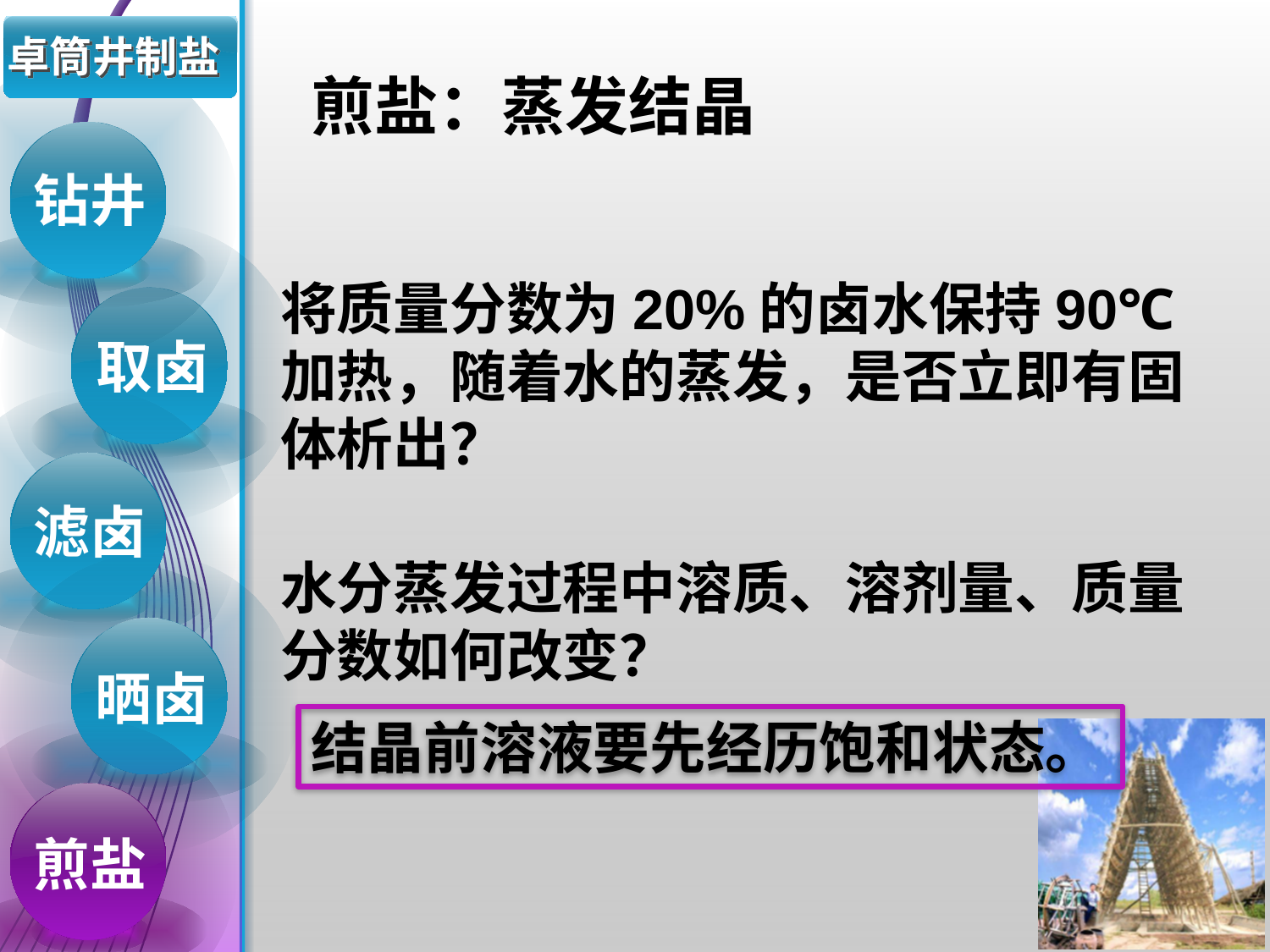

# 卓筒井制盐

煎盐：蒸发结晶
钻井

将质量分数为20%的卤水保持90℃加热，随着水的蒸发，是否立即有固体析出？

水分蒸发过程中溶质、溶剂量、质量分数如何改变？

取卤

滤卤

晒卤
结晶前溶液要先经历饱和状态。

煎盐